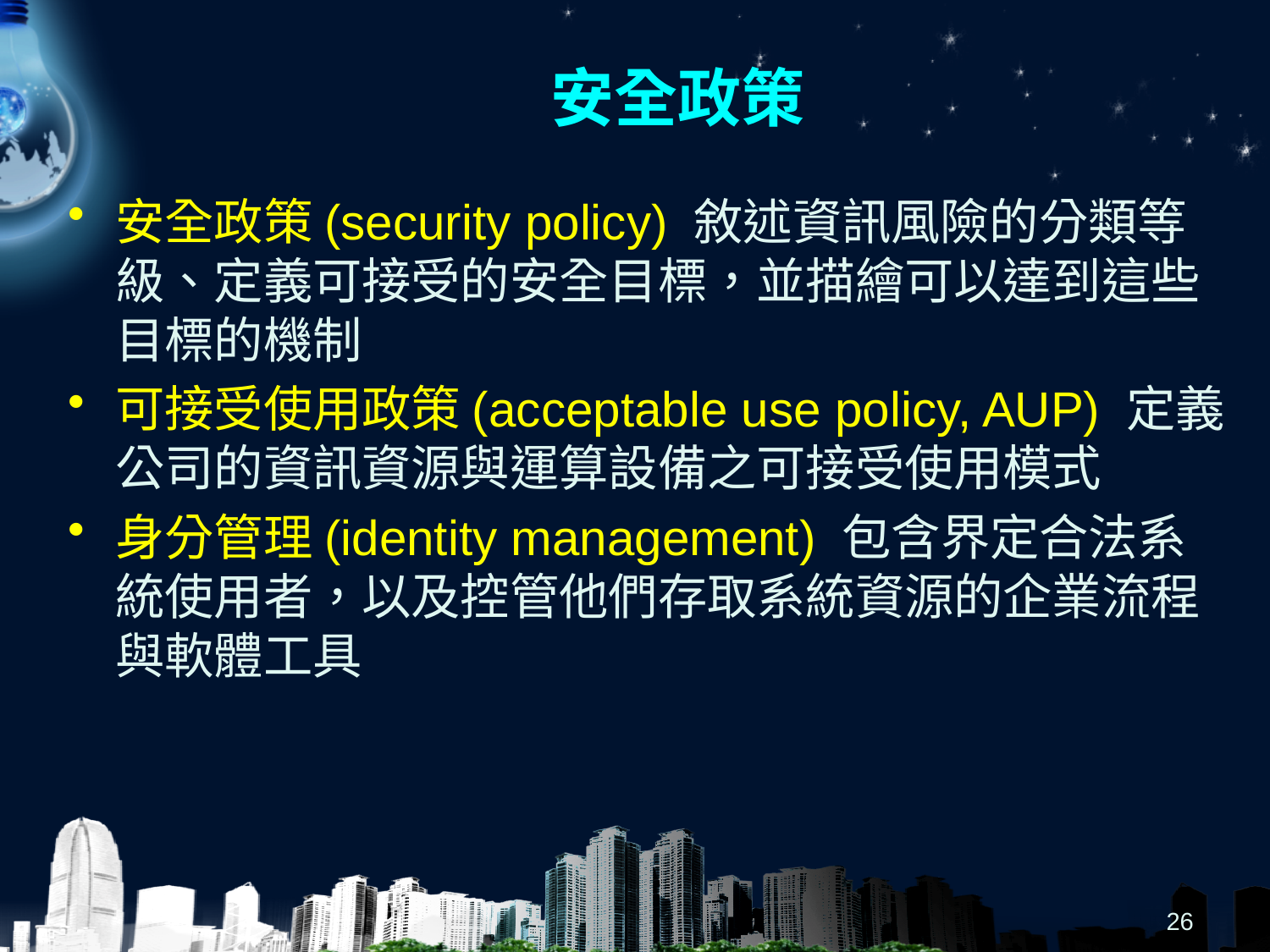

# 安全政策
安全政策(security policy) 敘述資訊風險的分類等級、定義可接受的安全目標，並描繪可以達到這些目標的機制
可接受使用政策(acceptable use policy, AUP) 定義公司的資訊資源與運算設備之可接受使用模式
身分管理(identity management) 包含界定合法系統使用者，以及控管他們存取系統資源的企業流程與軟體工具
26